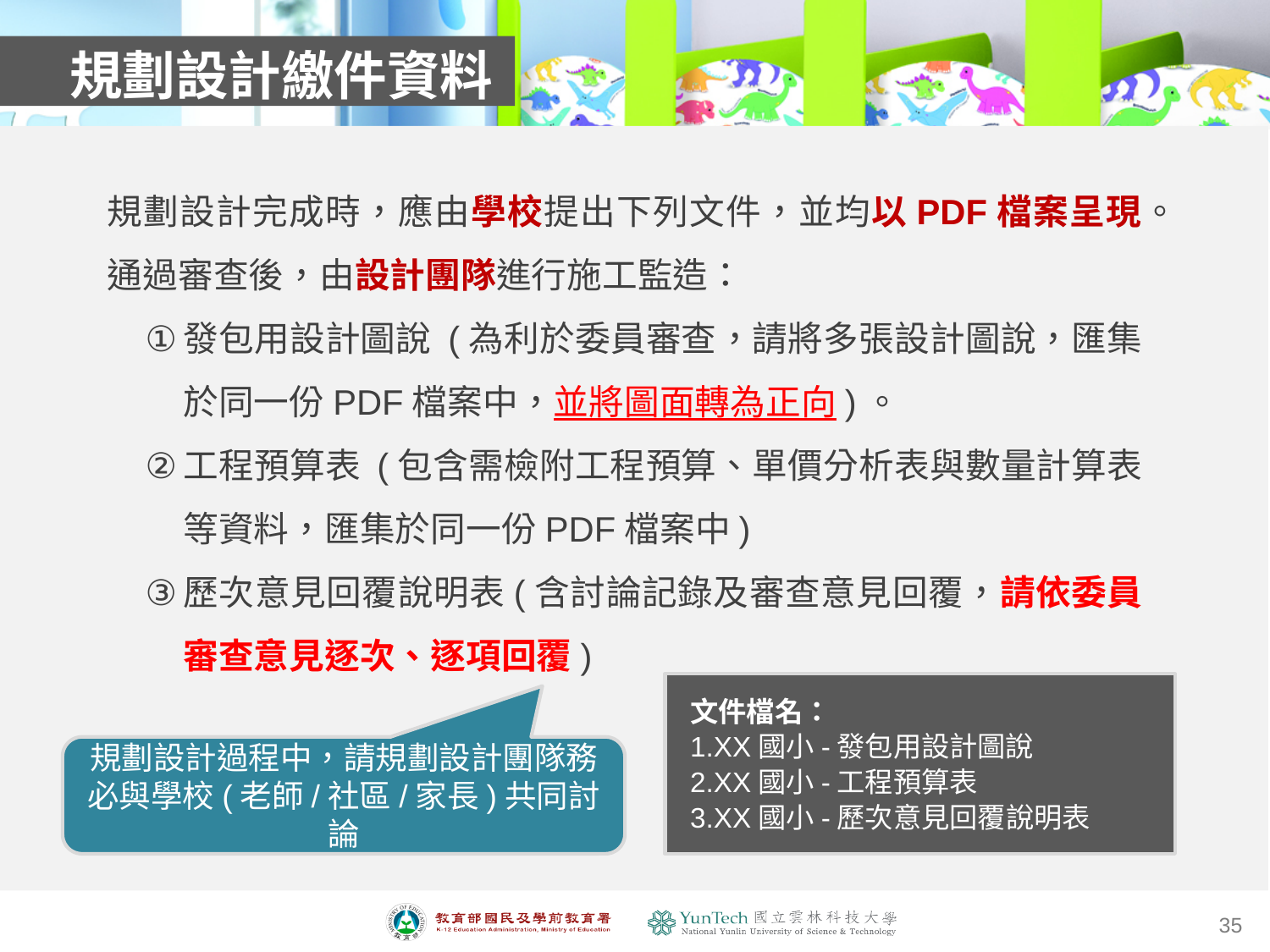

規劃設計繳件資料
規劃設計完成時，應由學校提出下列文件，並均以PDF檔案呈現。
通過審查後，由設計團隊進行施工監造：
發包用設計圖說 (為利於委員審查，請將多張設計圖說，匯集於同一份PDF檔案中，並將圖面轉為正向)。
工程預算表 (包含需檢附工程預算、單價分析表與數量計算表等資料，匯集於同一份PDF檔案中)
歷次意見回覆說明表(含討論記錄及審查意見回覆，請依委員審查意見逐次、逐項回覆)

文件檔名：
1.XX國小-發包用設計圖說
2.XX國小-工程預算表
3.XX國小-歷次意見回覆說明表
規劃設計過程中，請規劃設計團隊務必與學校(老師/社區/家長)共同討論